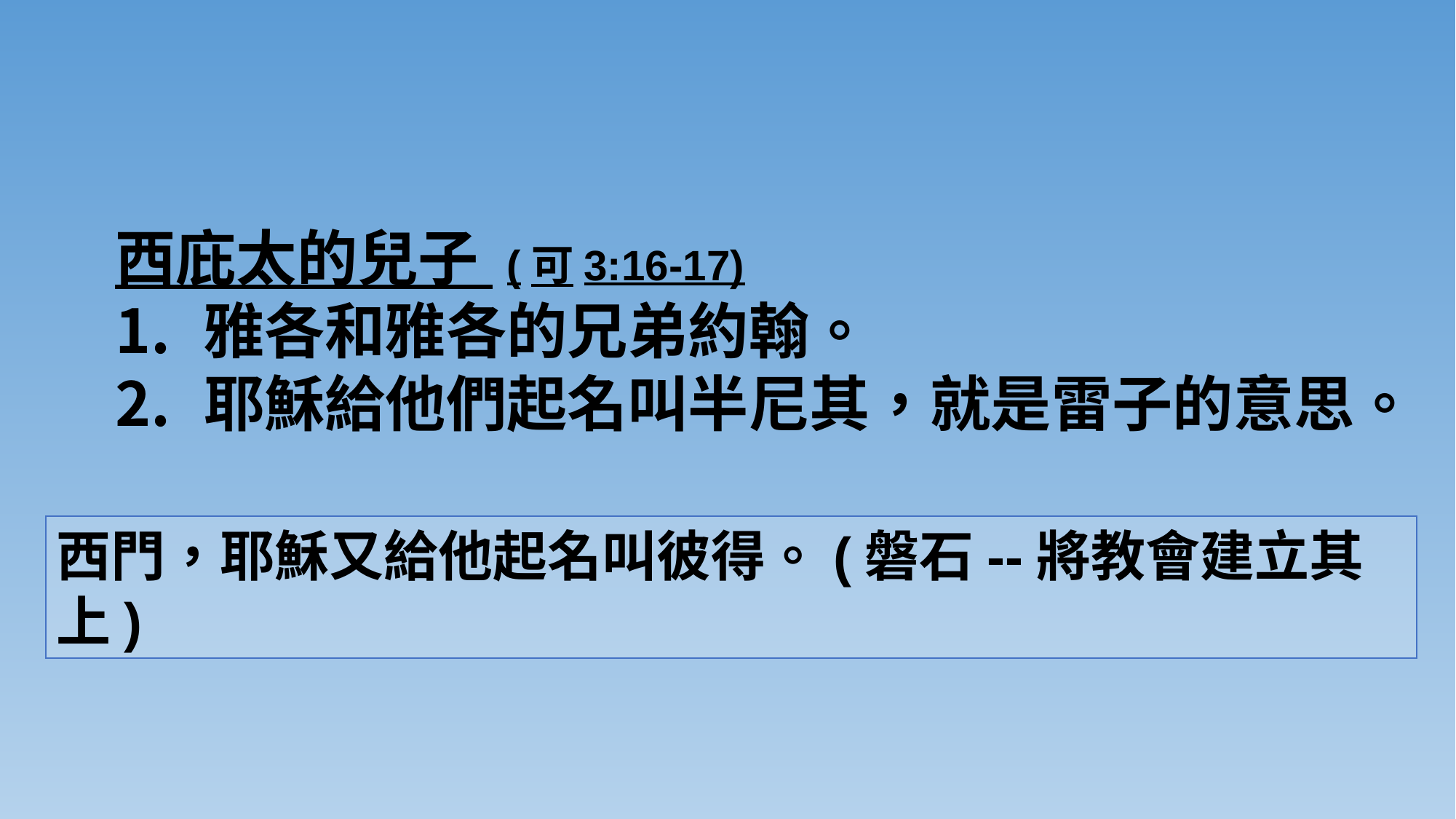

西庇太的兒子 (可3:16-17)
雅各和雅各的兄弟約翰。
耶穌給他們起名叫半尼其，就是雷子的意思。
西門，耶穌又給他起名叫彼得。(磐石--將教會建立其上)